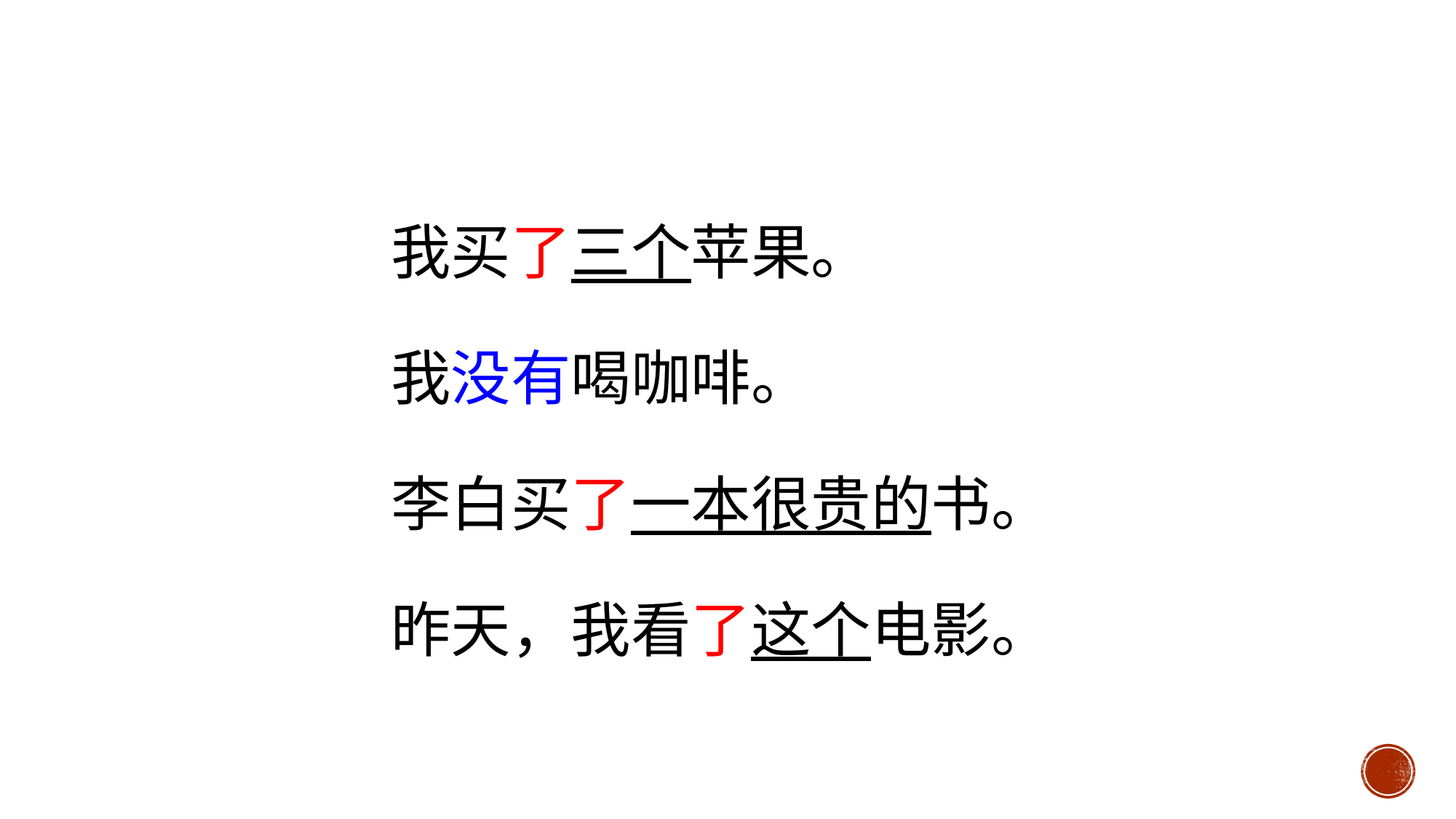

我买了三个苹果。
我没有喝咖啡。
李白买了一本很贵的书。
昨天，我看了这个电影。